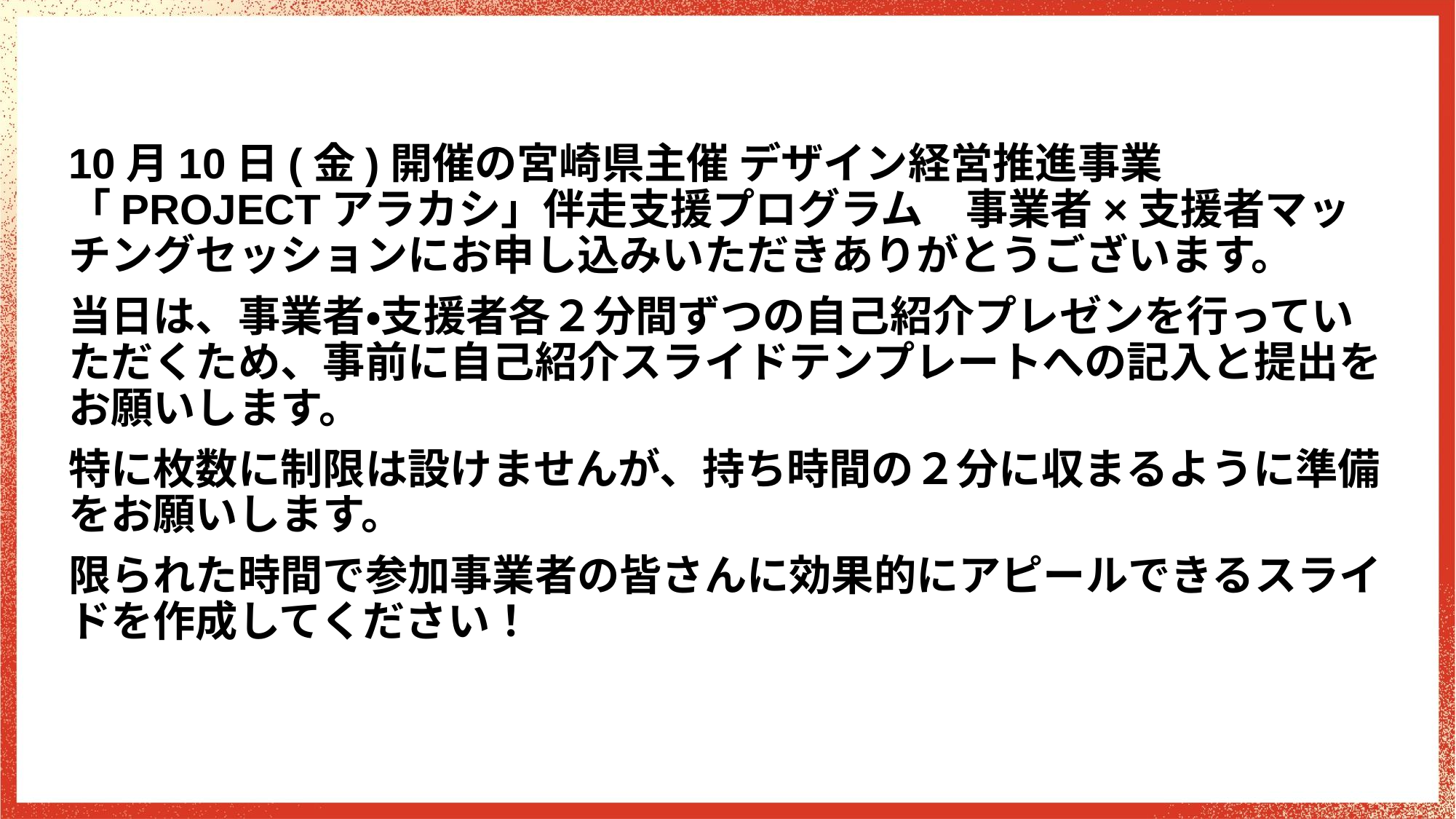

10月10日(金)開催の宮崎県主催 デザイン経営推進事業「PROJECTアラカシ」伴走支援プログラム　事業者×支援者マッチングセッションにお申し込みいただきありがとうございます。
当日は、事業者・支援者各２分間ずつの自己紹介プレゼンを行っていただくため、事前に自己紹介スライドテンプレートへの記入と提出をお願いします。
特に枚数に制限は設けませんが、持ち時間の２分に収まるように準備をお願いします。
限られた時間で参加事業者の皆さんに効果的にアピールできるスライドを作成してください！